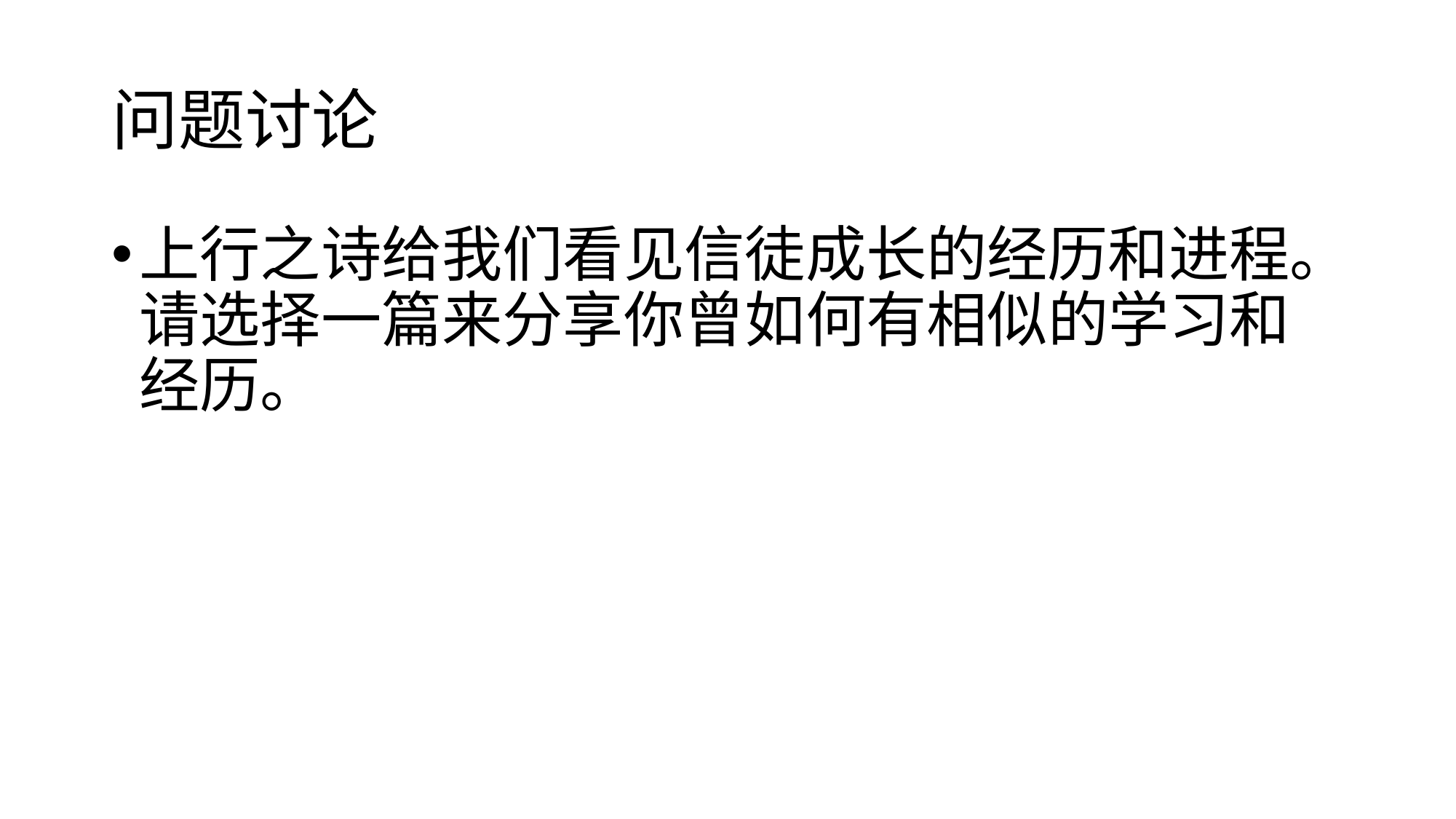

# 问题讨论
上行之诗给我们看见信徒成长的经历和进程。请选择一篇来分享你曾如何有相似的学习和经历。